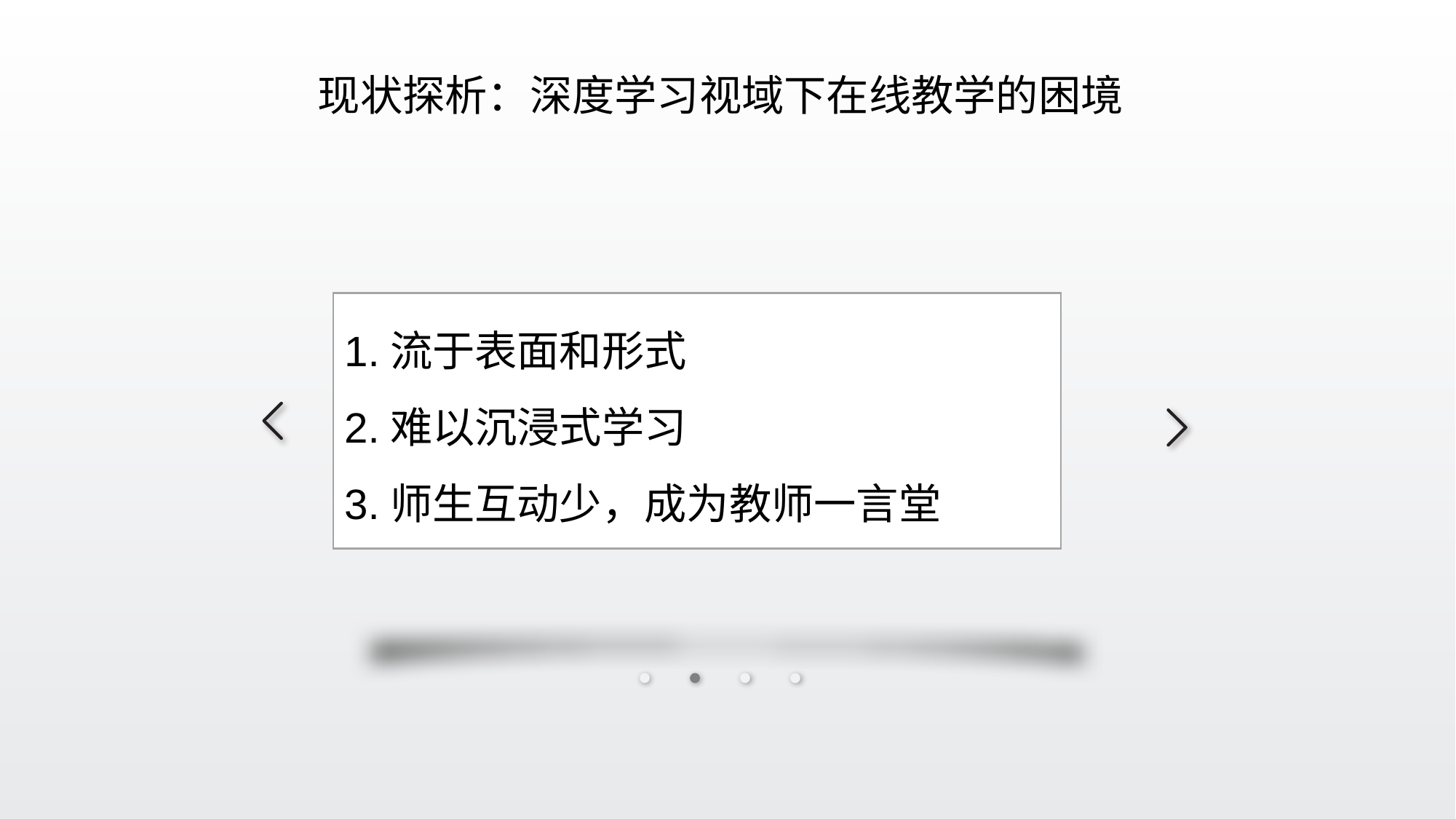

现状探析：深度学习视域下在线教学的困境
1.流于表面和形式
2.难以沉浸式学习
3.师生互动少，成为教师一言堂